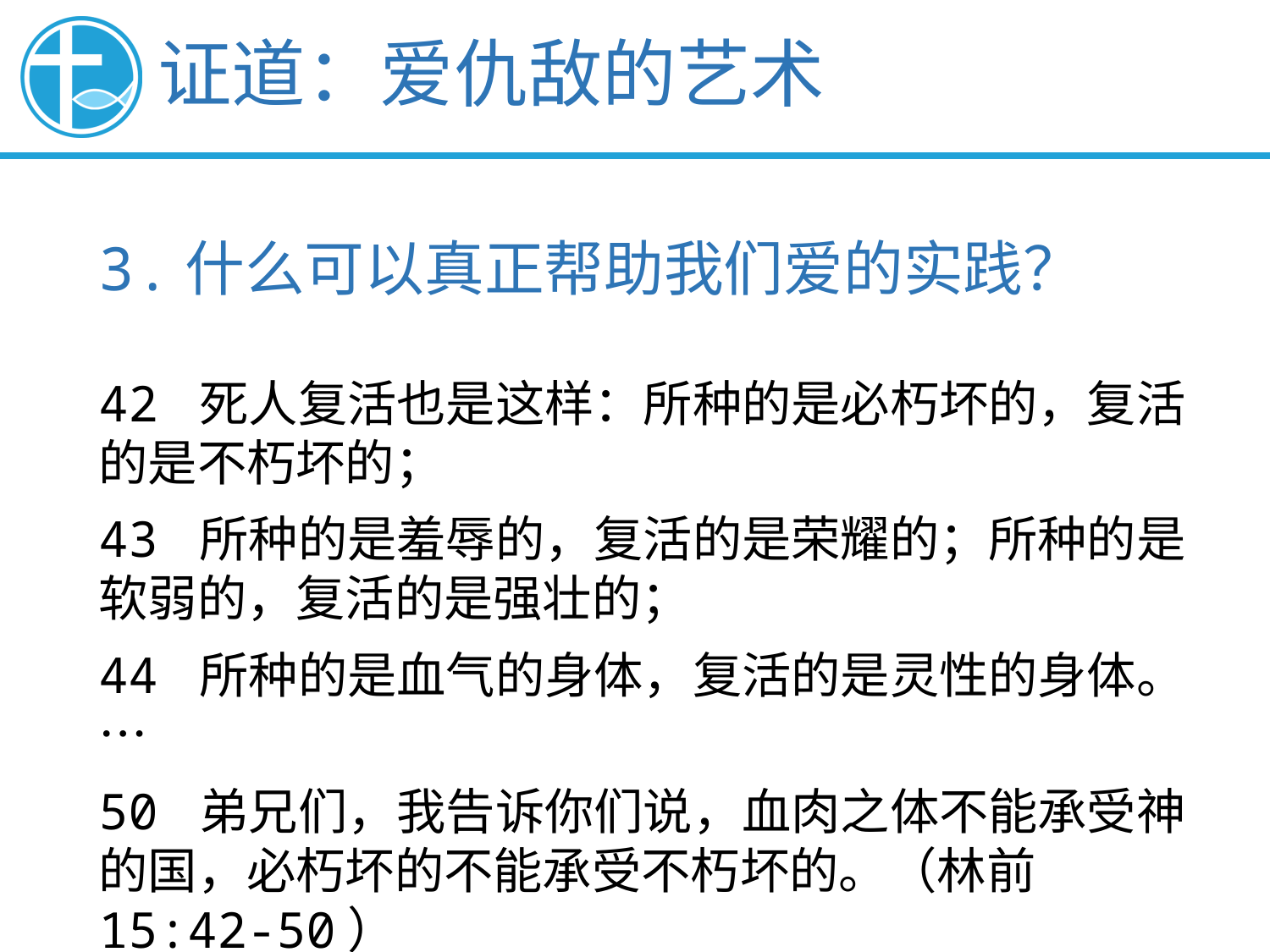

证道：爱仇敌的艺术
3.什么可以真正帮助我们爱的实践？

42 死人复活也是这样：所种的是必朽坏的，复活的是不朽坏的；
43 所种的是羞辱的，复活的是荣耀的；所种的是软弱的，复活的是强壮的；
44 所种的是血气的身体，复活的是灵性的身体。…
50 弟兄们，我告诉你们说，血肉之体不能承受神的国，必朽坏的不能承受不朽坏的。（林前15:42-50）